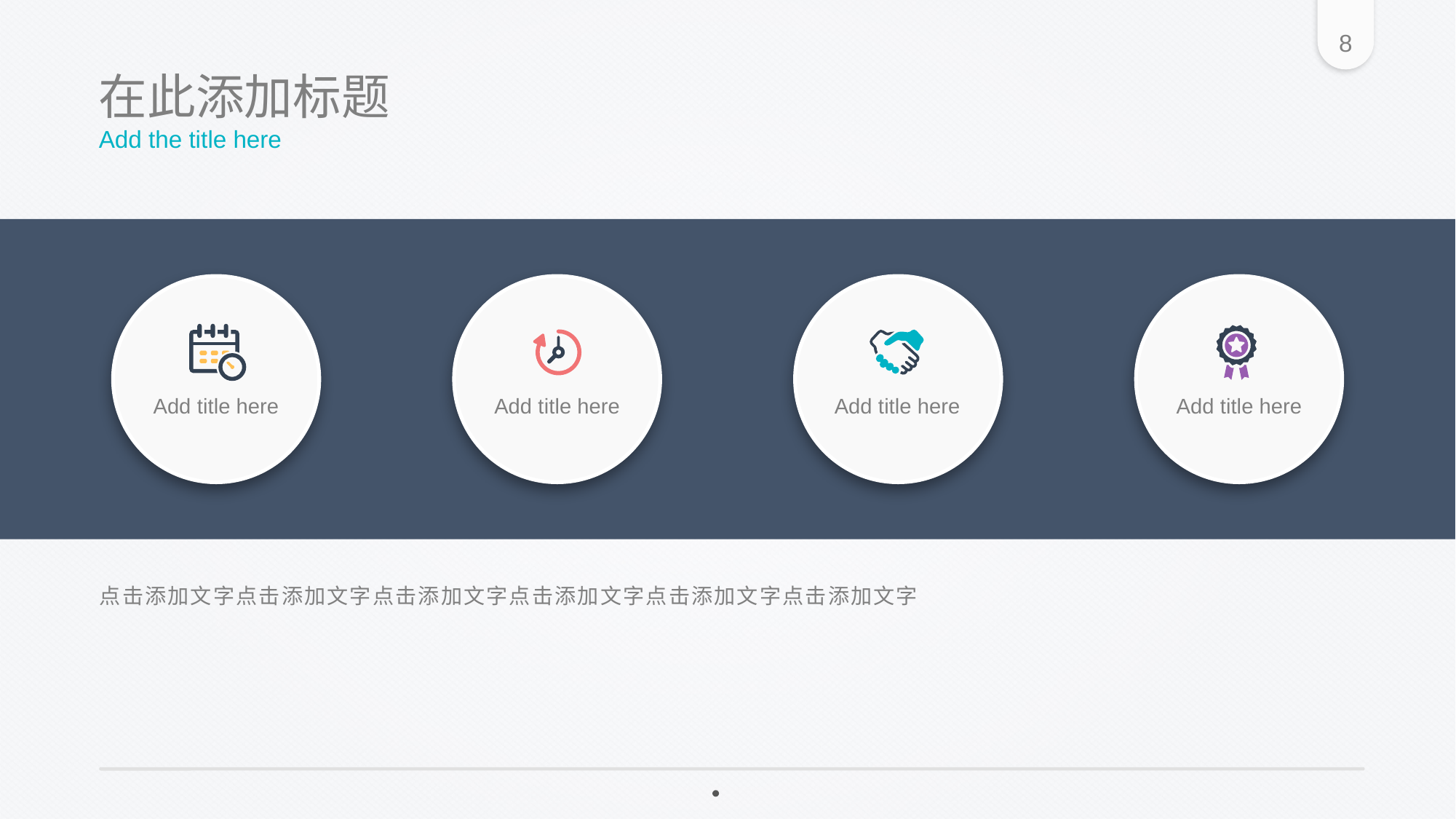

在此添加标题
Add the title here

Add title here
Add title here
Add title here
Add title here
点击添加文字点击添加文字点击添加文字点击添加文字点击添加文字点击添加文字